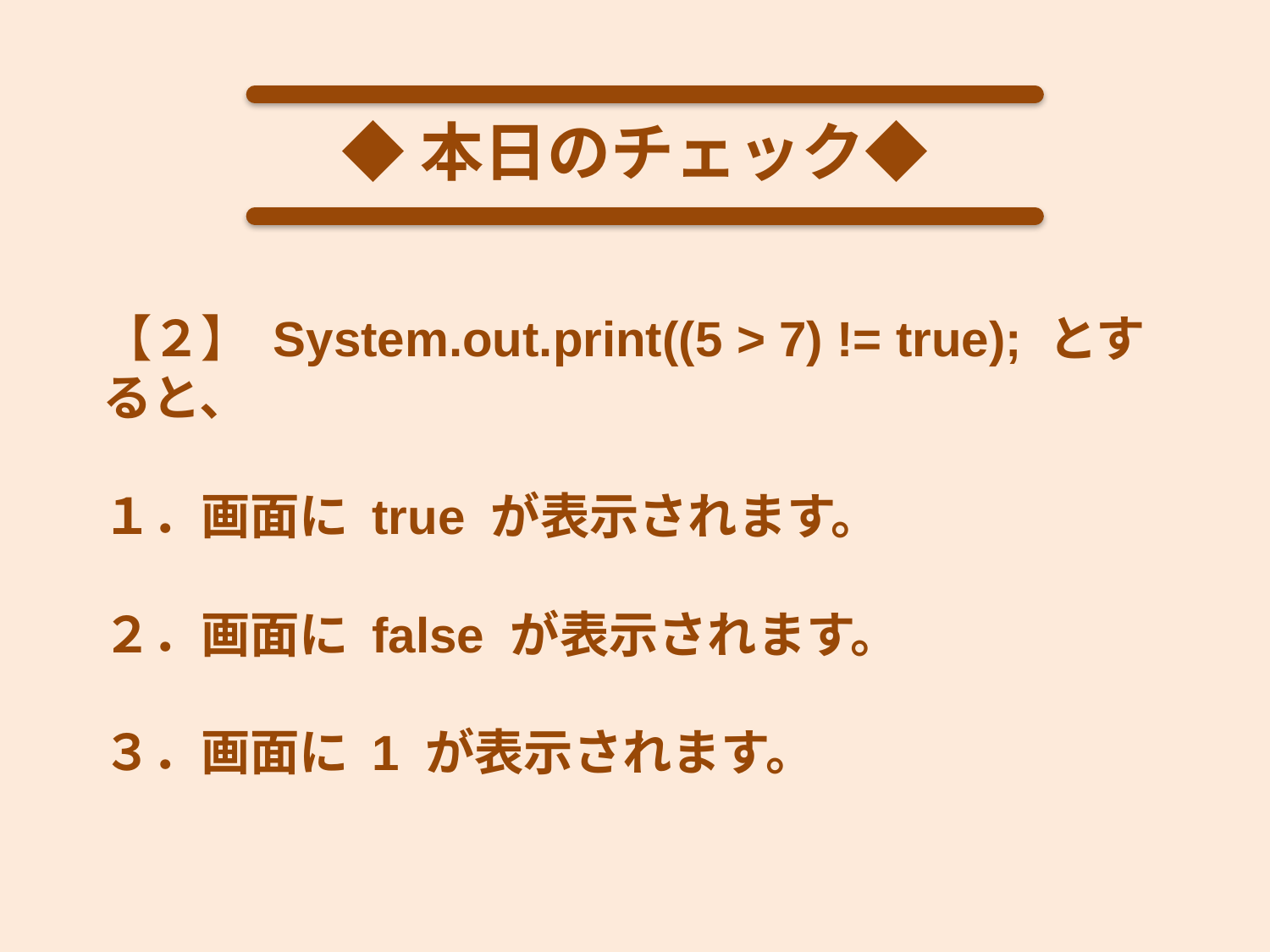

◆本日のチェック◆

【２】 System.out.print((5 > 7) != true); とすると、

１．画面に true が表示されます。

２．画面に false が表示されます。

３．画面に 1 が表示されます。